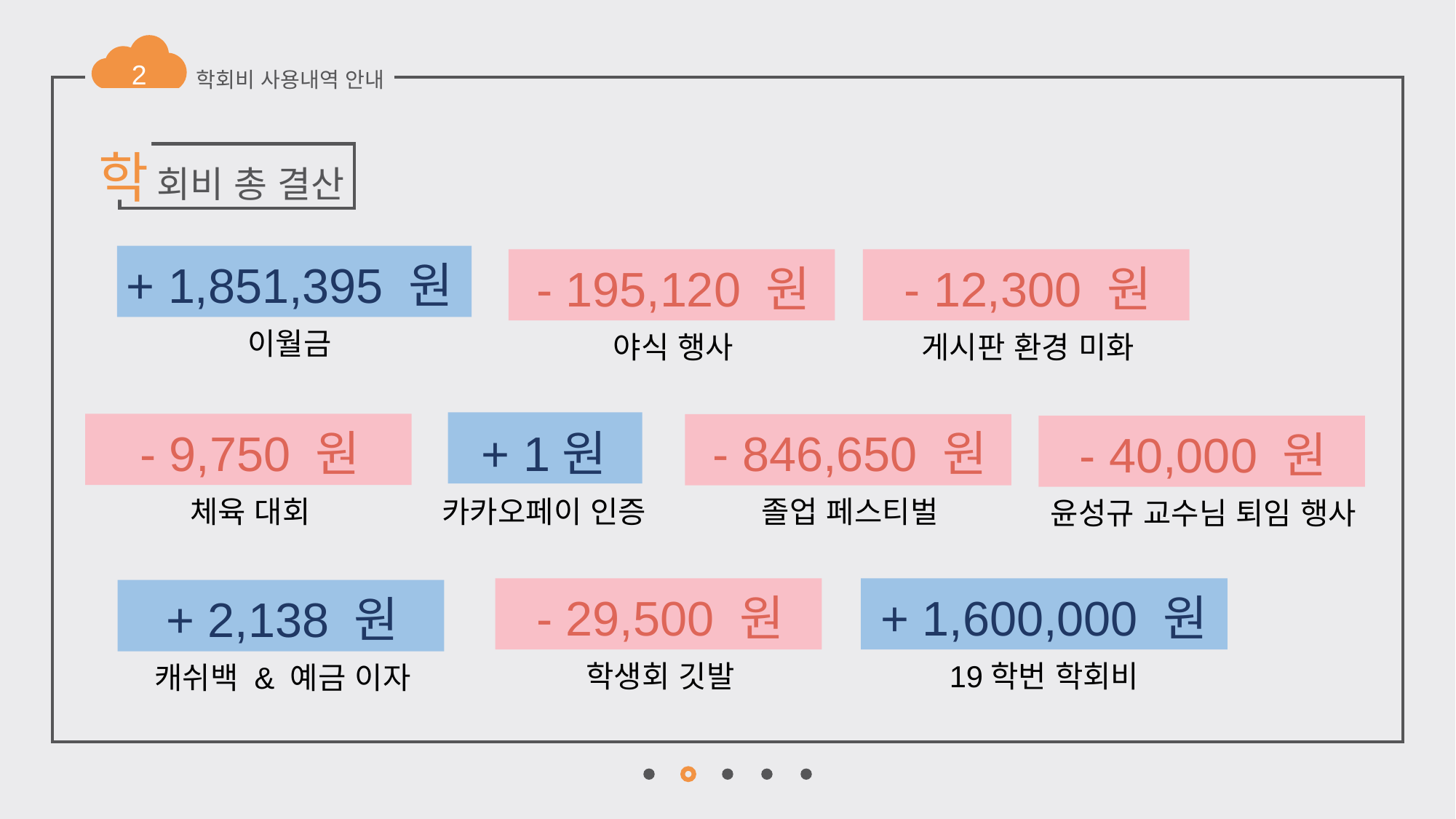

2
학회비 사용내역 안내

학 회비 총 결산

+ 1,851,395 원
이월금

- 195,120 원
야식 행사

- 12,300 원
게시판 환경 미화

+ 1원
카카오페이 인증

- 846,650 원
졸업 페스티벌

- 9,750 원
체육 대회
- 40,000 원
윤성규 교수님 퇴임 행사

- 29,500 원
학생회 깃발
+ 1,600,000 원
19학번 학회비
+ 2,138 원
캐쉬백 & 예금 이자